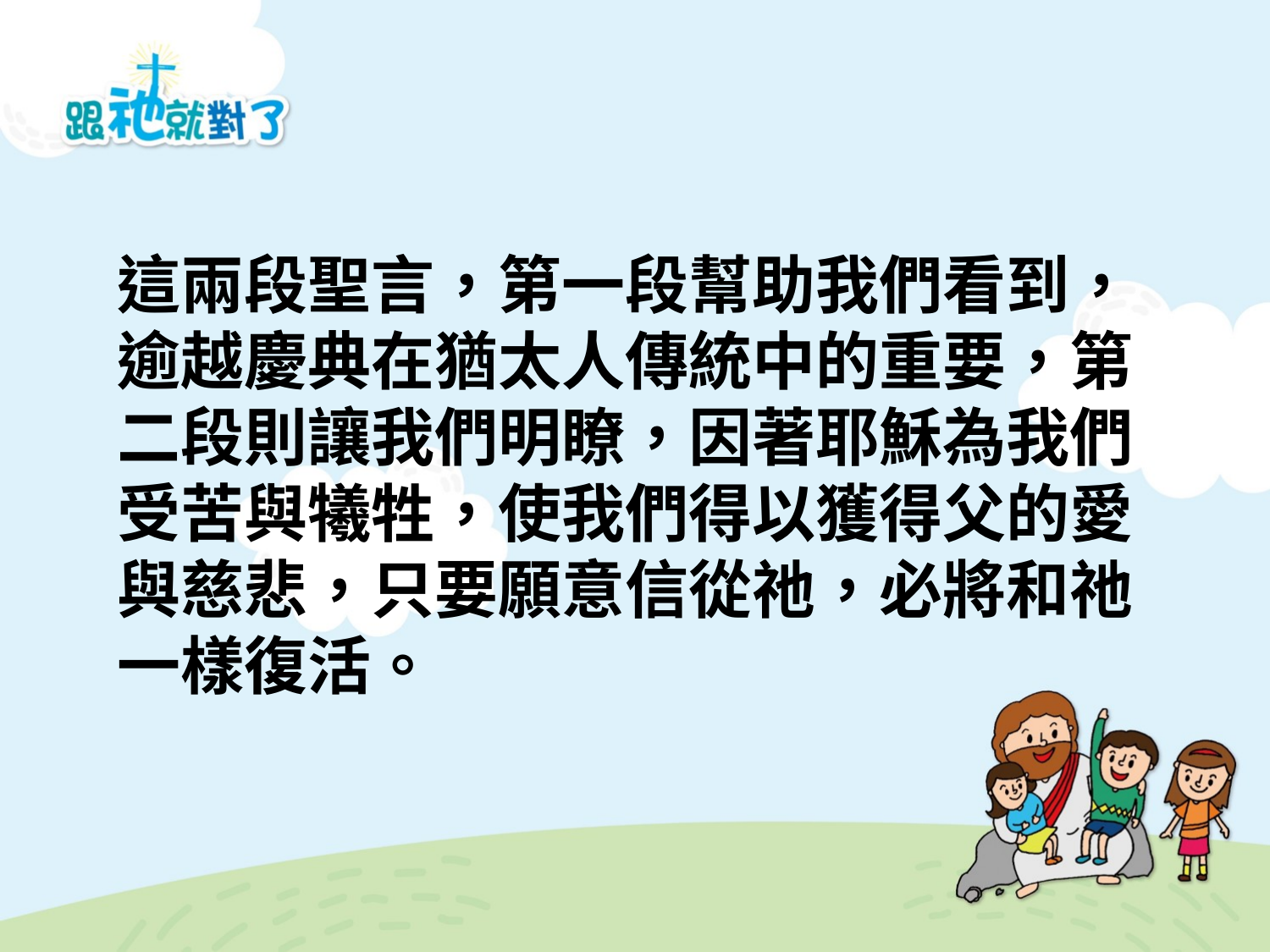

這兩段聖言，第一段幫助我們看到，逾越慶典在猶太人傳統中的重要，第二段則讓我們明瞭，因著耶穌為我們受苦與犧牲，使我們得以獲得父的愛與慈悲，只要願意信從祂，必將和祂一樣復活。